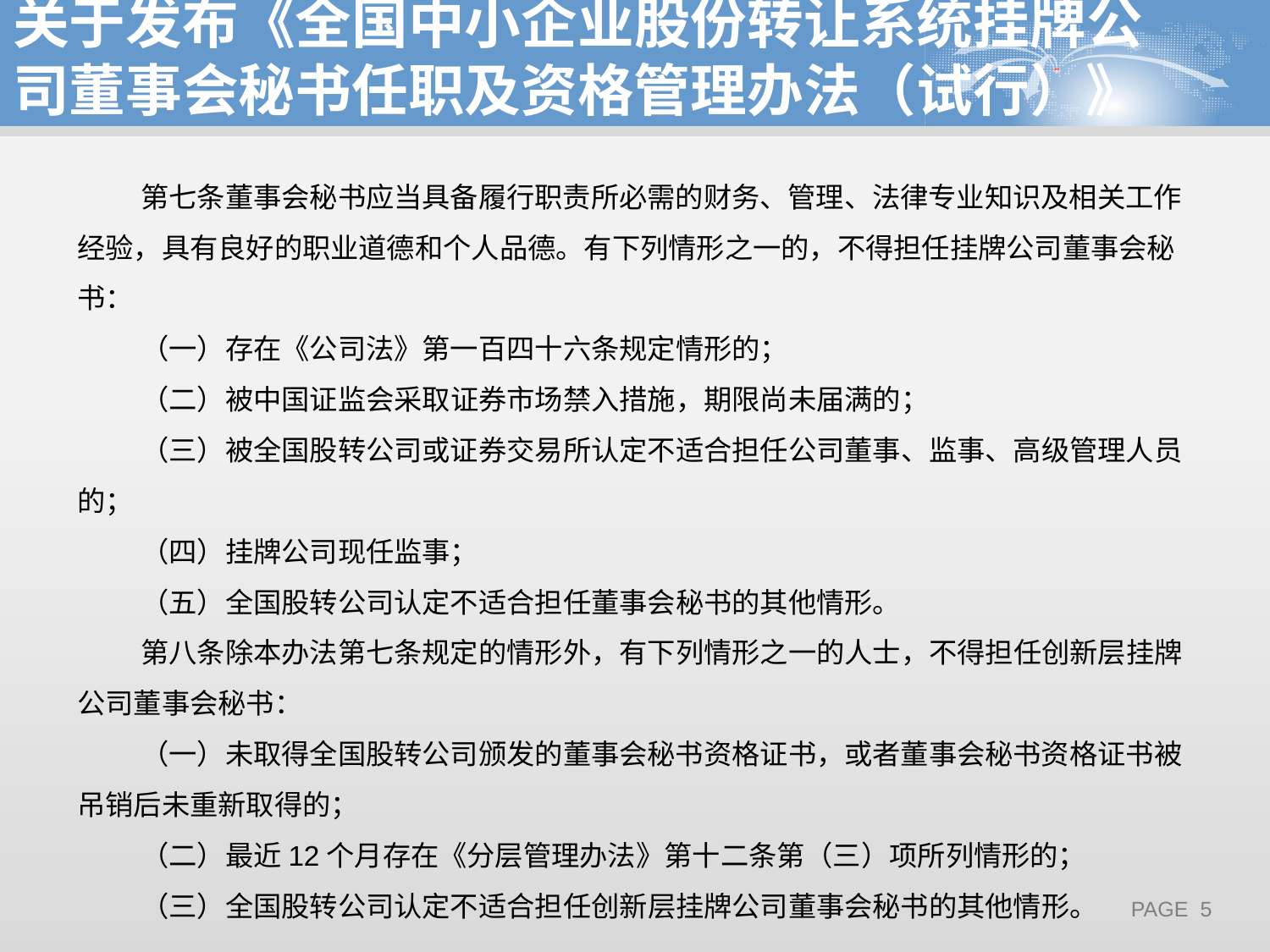

关于发布《全国中小企业股份转让系统挂牌公司董事会秘书任职及资格管理办法（试行）》
第七条董事会秘书应当具备履行职责所必需的财务、管理、法律专业知识及相关工作经验，具有良好的职业道德和个人品德。有下列情形之一的，不得担任挂牌公司董事会秘书：
（一）存在《公司法》第一百四十六条规定情形的；
（二）被中国证监会采取证券市场禁入措施，期限尚未届满的；
（三）被全国股转公司或证券交易所认定不适合担任公司董事、监事、高级管理人员的；
（四）挂牌公司现任监事；
（五）全国股转公司认定不适合担任董事会秘书的其他情形。
第八条除本办法第七条规定的情形外，有下列情形之一的人士，不得担任创新层挂牌公司董事会秘书：
（一）未取得全国股转公司颁发的董事会秘书资格证书，或者董事会秘书资格证书被吊销后未重新取得的；
（二）最近12个月存在《分层管理办法》第十二条第（三）项所列情形的；
（三）全国股转公司认定不适合担任创新层挂牌公司董事会秘书的其他情形。